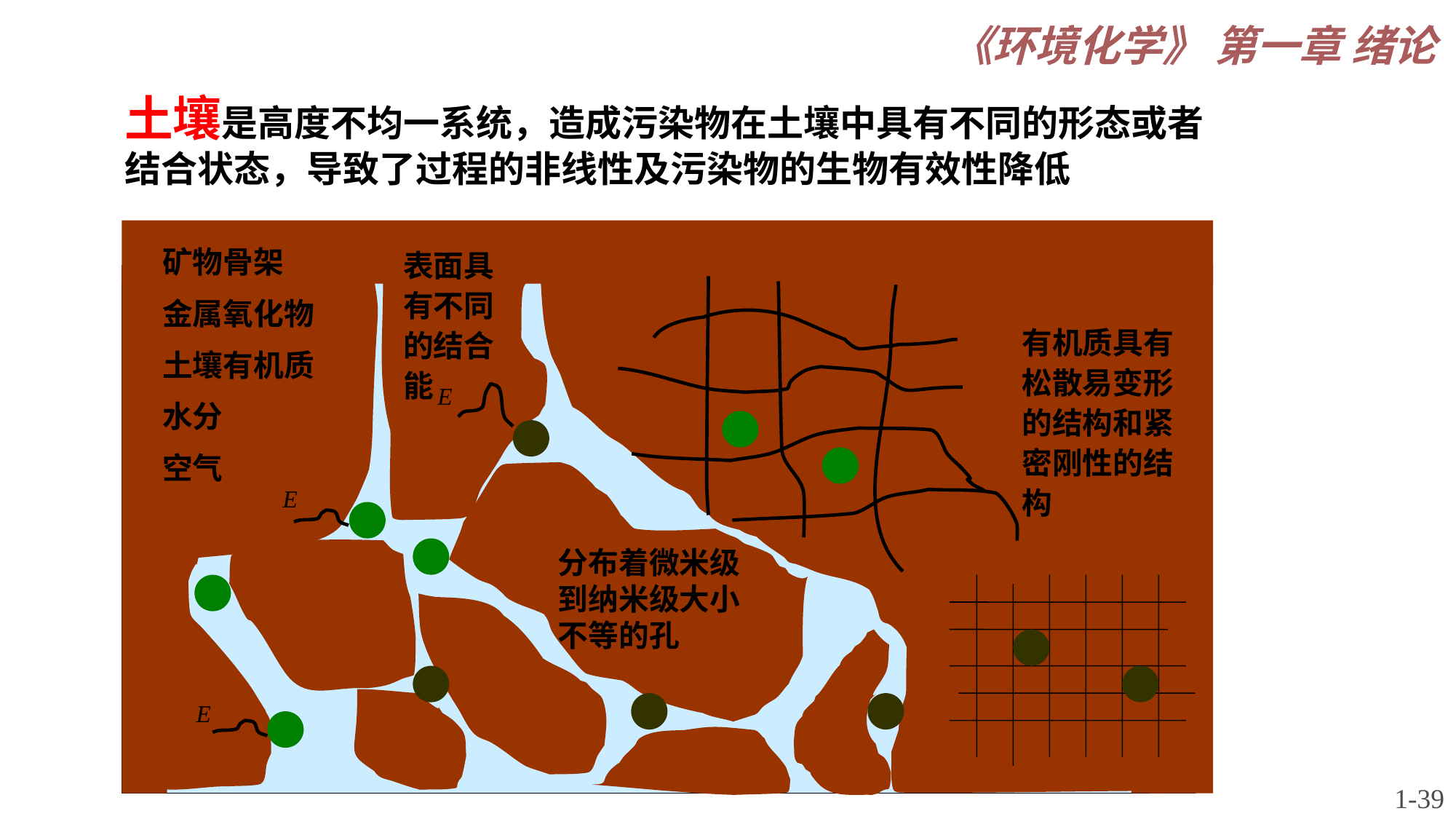

1-38
《环境化学》 第一章 绪论
土壤是高度不均一系统，造成污染物在土壤中具有不同的形态或者结合状态，导致了过程的非线性及污染物的生物有效性降低

表面具有不同的结合能
矿物骨架
金属氧化物
土壤有机质
水分
空气

有机质具有松散易变形的结构和紧密刚性的结构

E

E

分布着微米级到纳米级大小不等的孔

E

1-39